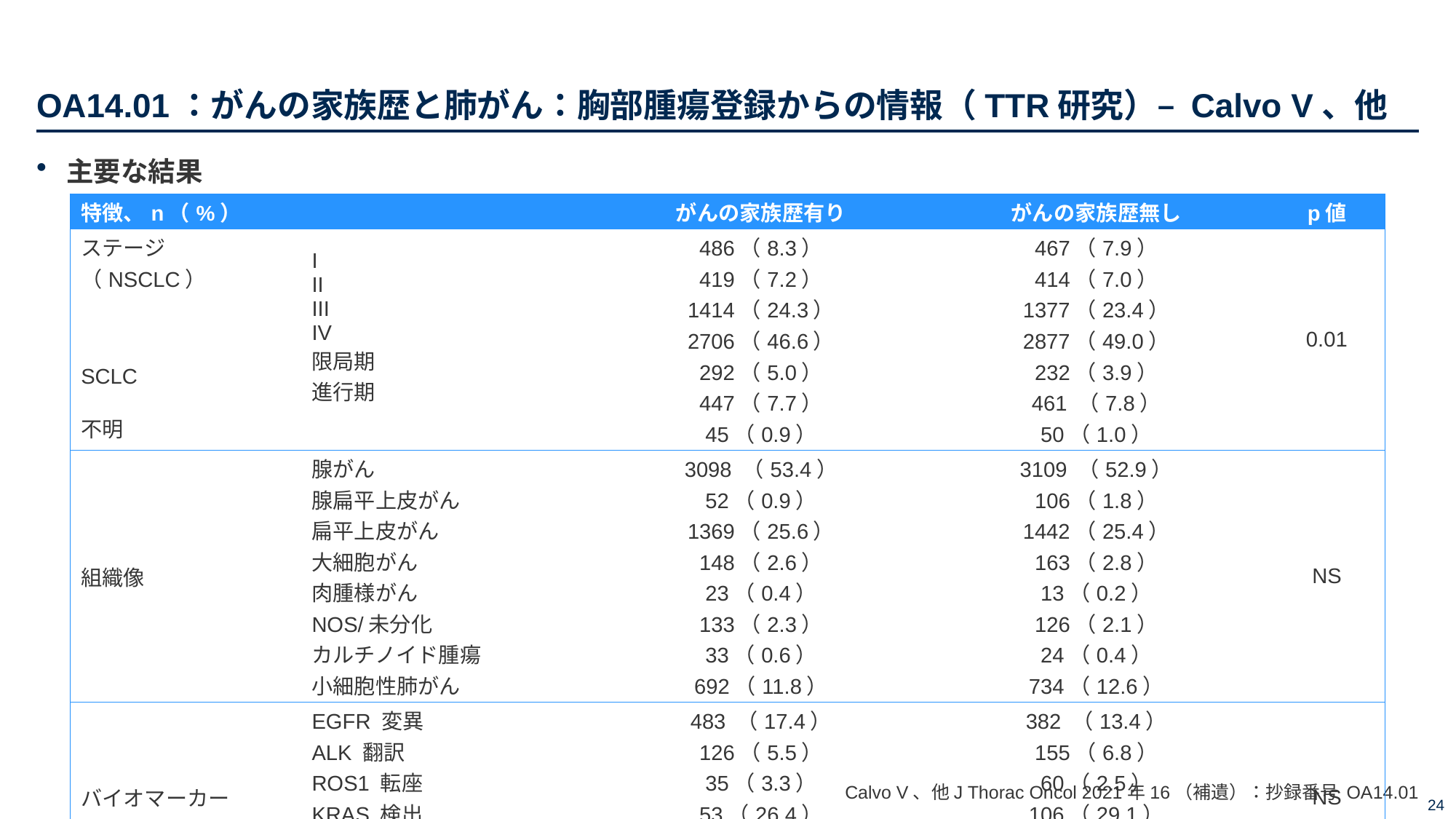

# OA14.01：がんの家族歴と肺がん：胸部腫瘍登録からの情報（TTR研究）– Calvo V、他
主要な結果
| 特徴、n（%） |  | がんの家族歴有り | がんの家族歴無し | p値 |
| --- | --- | --- | --- | --- |
| ステージ（NSCLC） SCLC 不明 | I II III IV 限局期 進行期 | 486（8.3） 419（7.2） 1414（24.3） 2706（46.6） 292（5.0） 447（7.7） 45（0.9） | 467（7.9） 414（7.0） 1377（23.4） 2877（49.0） 232（3.9） 461 （7.8） 50（1.0） | 0.01 |
| 組織像 | 腺がん 腺扁平上皮がん 扁平上皮がん 大細胞がん 肉腫様がん NOS/未分化 カルチノイド腫瘍 小細胞性肺がん | 3098 （53.4） 52（0.9） 1369（25.6） 148（2.6） 23（0.4） 133（2.3） 33（0.6） 692（11.8） | 3109 （52.9） 106（1.8） 1442（25.4） 163（2.8） 13（0.2） 126（2.1） 24（0.4） 734（12.6） | NS |
| バイオマーカー | EGFR 変異 ALK 翻訳 ROS1 転座 KRAS 検出 BRAF 検出 PD-L1 陽性 | 483 （17.4） 126（5.5） 35（3.3） 53（26.4） 15（4.0） 953（54.2） | 382 （13.4） 155（6.8） 60（2.5） 106（29.1） 20（4.1） 1000（52.7） | NS |
Calvo V、他J Thorac Oncol 2021年16（補遺）：抄録番号 OA14.01